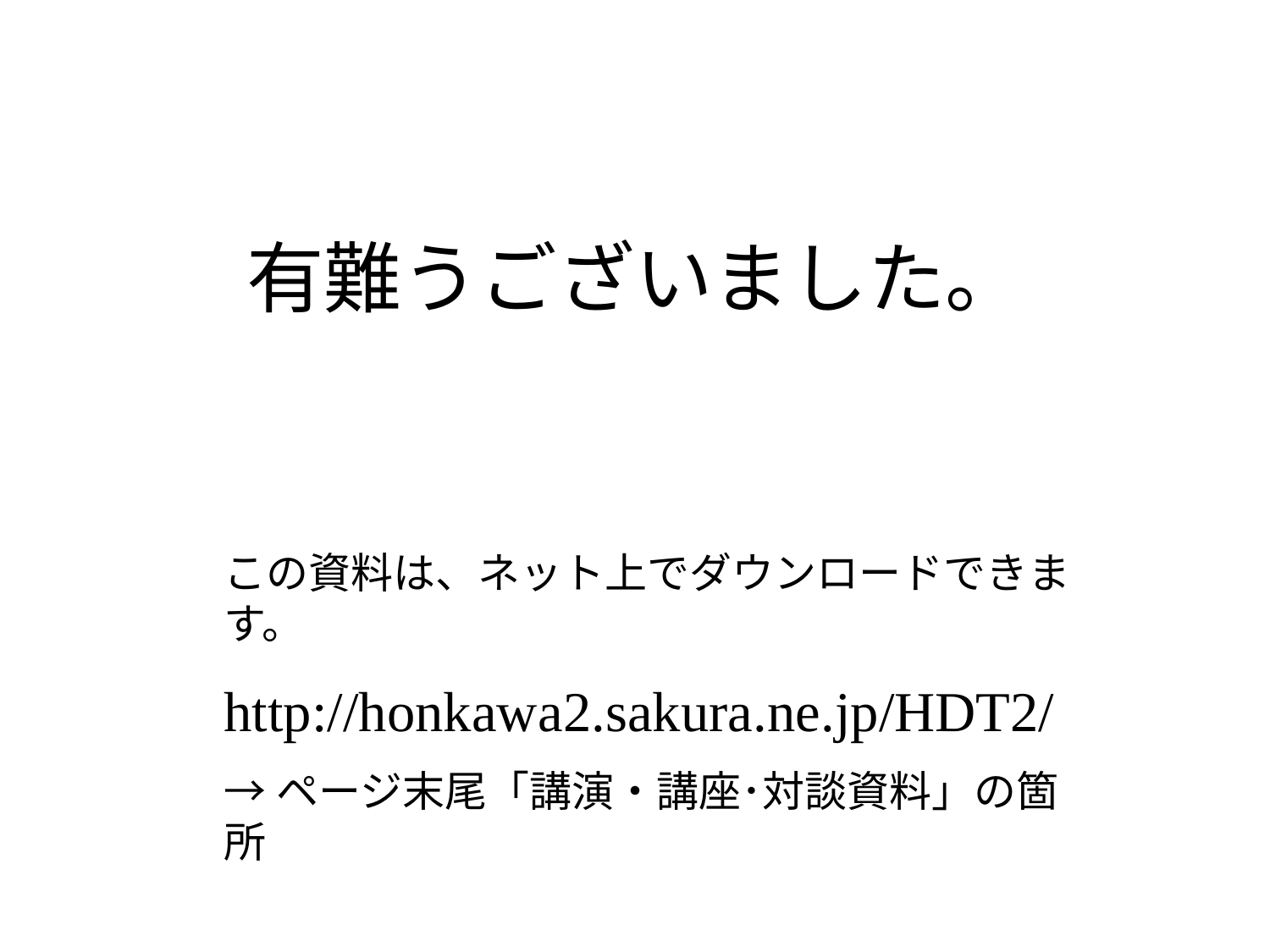

# 有難うございました。
この資料は、ネット上でダウンロードできます。
http://honkawa2.sakura.ne.jp/HDT2/
→ページ末尾「講演・講座･対談資料」の箇所